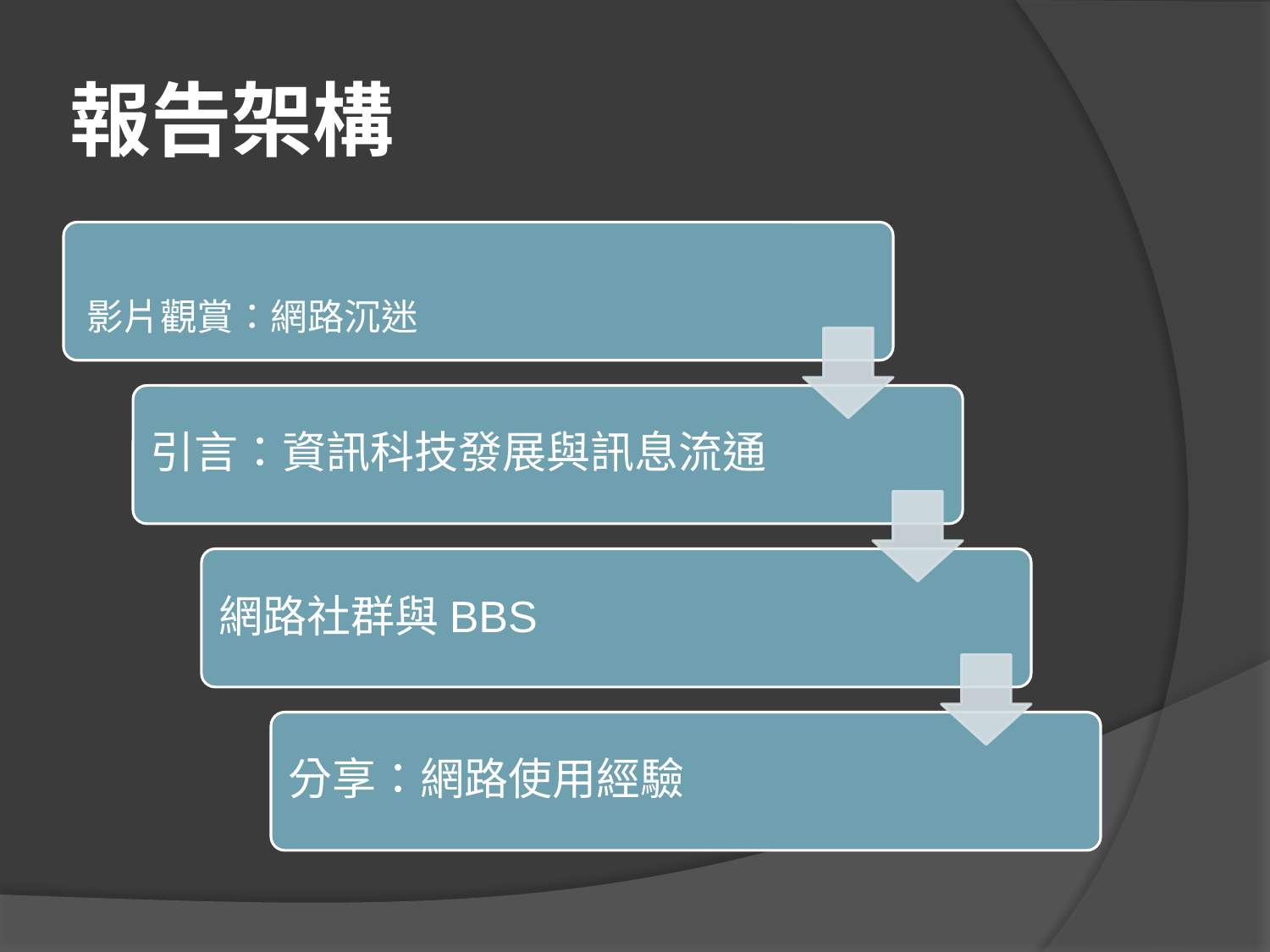

# 報告架構
影片觀賞：網路沉迷
引言：資訊科技發展與訊息流通
網路社群與BBS
分享：網路使用經驗